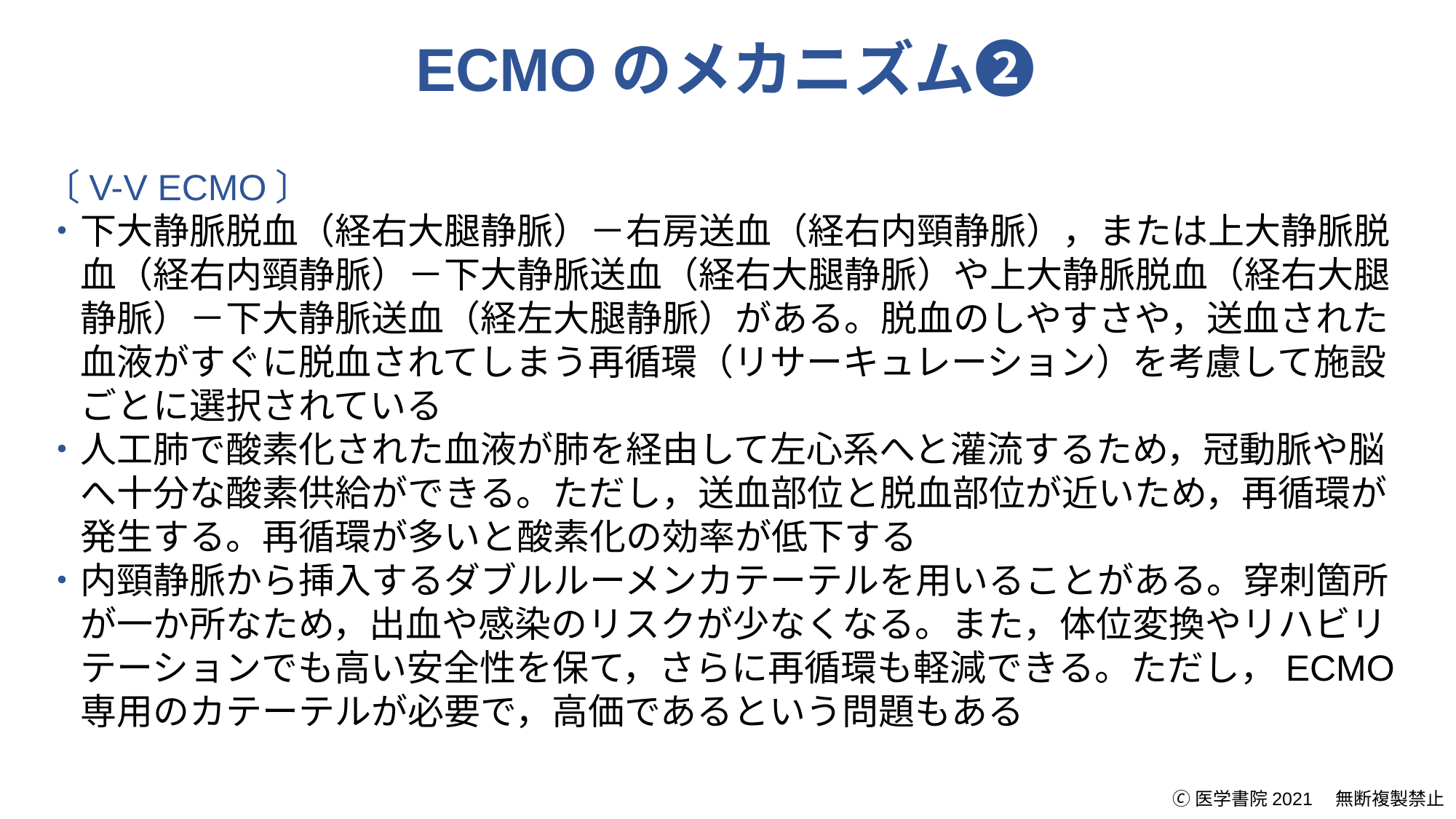

ECMOのメカニズム❷

〔V-V ECMO〕
・下大静脈脱血（経右大腿静脈）－右房送血（経右内頸静脈），または上大静脈脱
　血（経右内頸静脈）－下大静脈送血（経右大腿静脈）や上大静脈脱血（経右大腿
　静脈）－下大静脈送血（経左大腿静脈）がある。脱血のしやすさや，送血された
　血液がすぐに脱血されてしまう再循環（リサーキュレーション）を考慮して施設
　ごとに選択されている
・人工肺で酸素化された血液が肺を経由して左心系へと灌流するため，冠動脈や脳
　へ十分な酸素供給ができる。ただし，送血部位と脱血部位が近いため，再循環が
　発生する。再循環が多いと酸素化の効率が低下する
・内頸静脈から挿入するダブルルーメンカテーテルを用いることがある。穿刺箇所
　が一か所なため，出血や感染のリスクが少なくなる。また，体位変換やリハビリ
　テーションでも高い安全性を保て，さらに再循環も軽減できる。ただし，ECMO
　専用のカテーテルが必要で，高価であるという問題もある
🄫医学書院2021　無断複製禁止